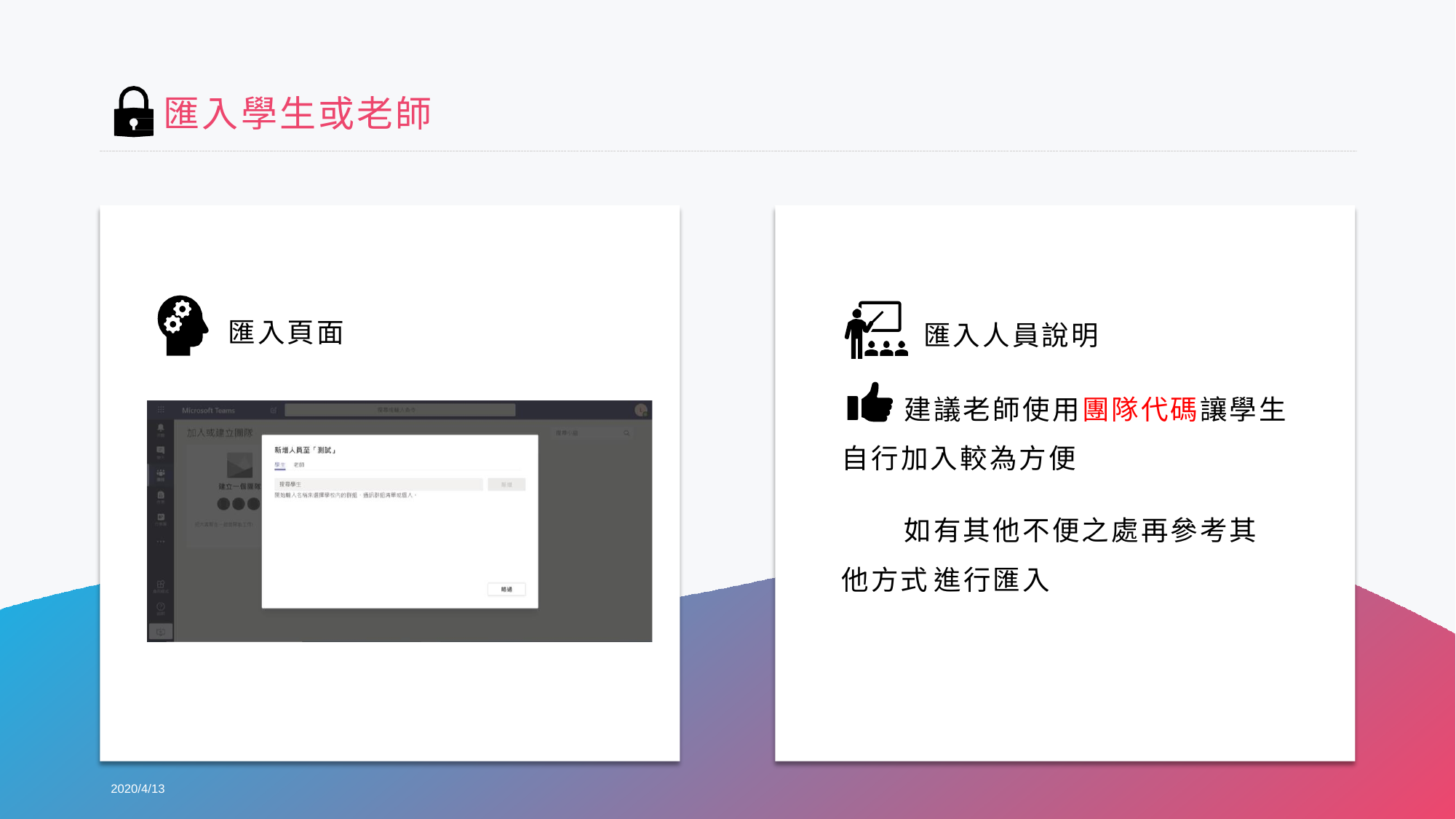

# 匯入學生或老師

匯入頁面

匯入人員說明

建議老師使用團隊代碼讓學生 自行加入較為方便
如有其他不便之處再參考其他方式 進行匯入

2020/4/13